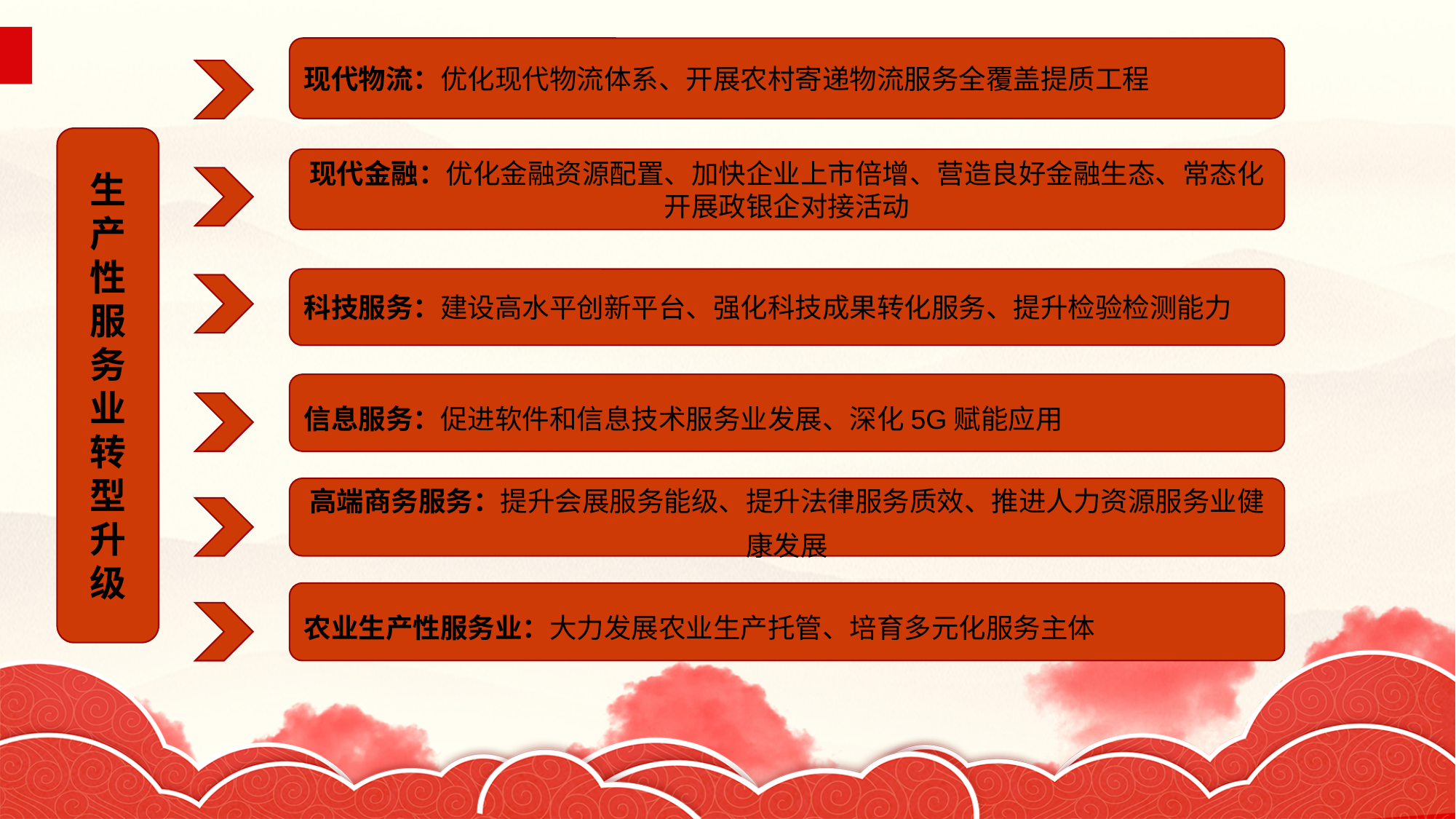

现代物流：优化现代物流体系、开展农村寄递物流服务全覆盖提质工程

生
产性
服
务
业
转型升级
现代金融：优化金融资源配置、加快企业上市倍增、营造良好金融生态、常态化开展政银企对接活动

科技服务：建设高水平创新平台、强化科技成果转化服务、提升检验检测能力

信息服务：促进软件和信息技术服务业发展、深化5G赋能应用

高端商务服务：提升会展服务能级、提升法律服务质效、推进人力资源服务业健康发展
题内容

农业生产性服务业：大力发展农业生产托管、培育多元化服务主体